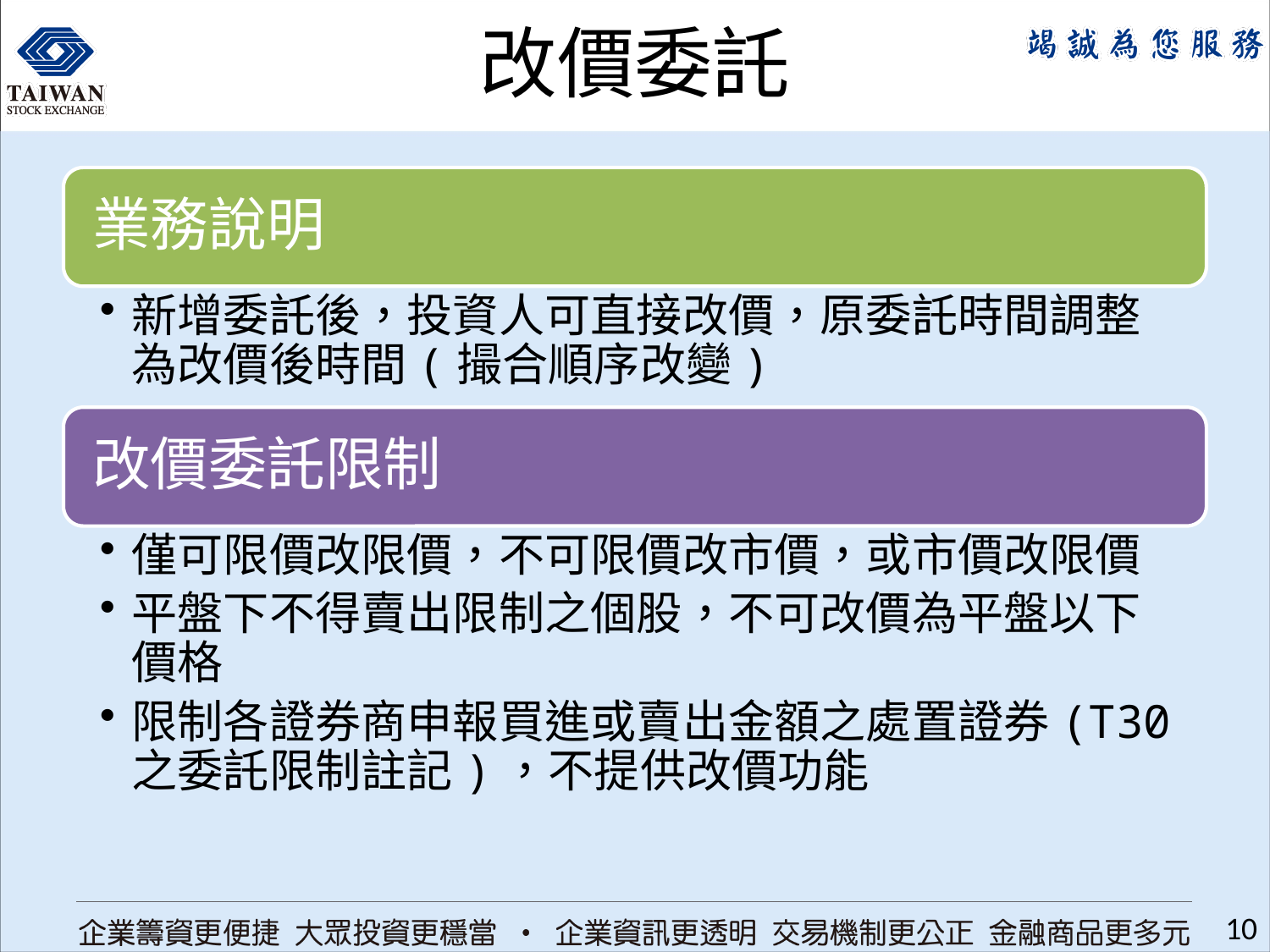

# 改價委託
業務說明
新增委託後，投資人可直接改價，原委託時間調整為改價後時間(撮合順序改變)
改價委託限制
僅可限價改限價，不可限價改市價，或市價改限價
平盤下不得賣出限制之個股，不可改價為平盤以下價格
限制各證券商申報買進或賣出金額之處置證券(T30之委託限制註記)，不提供改價功能